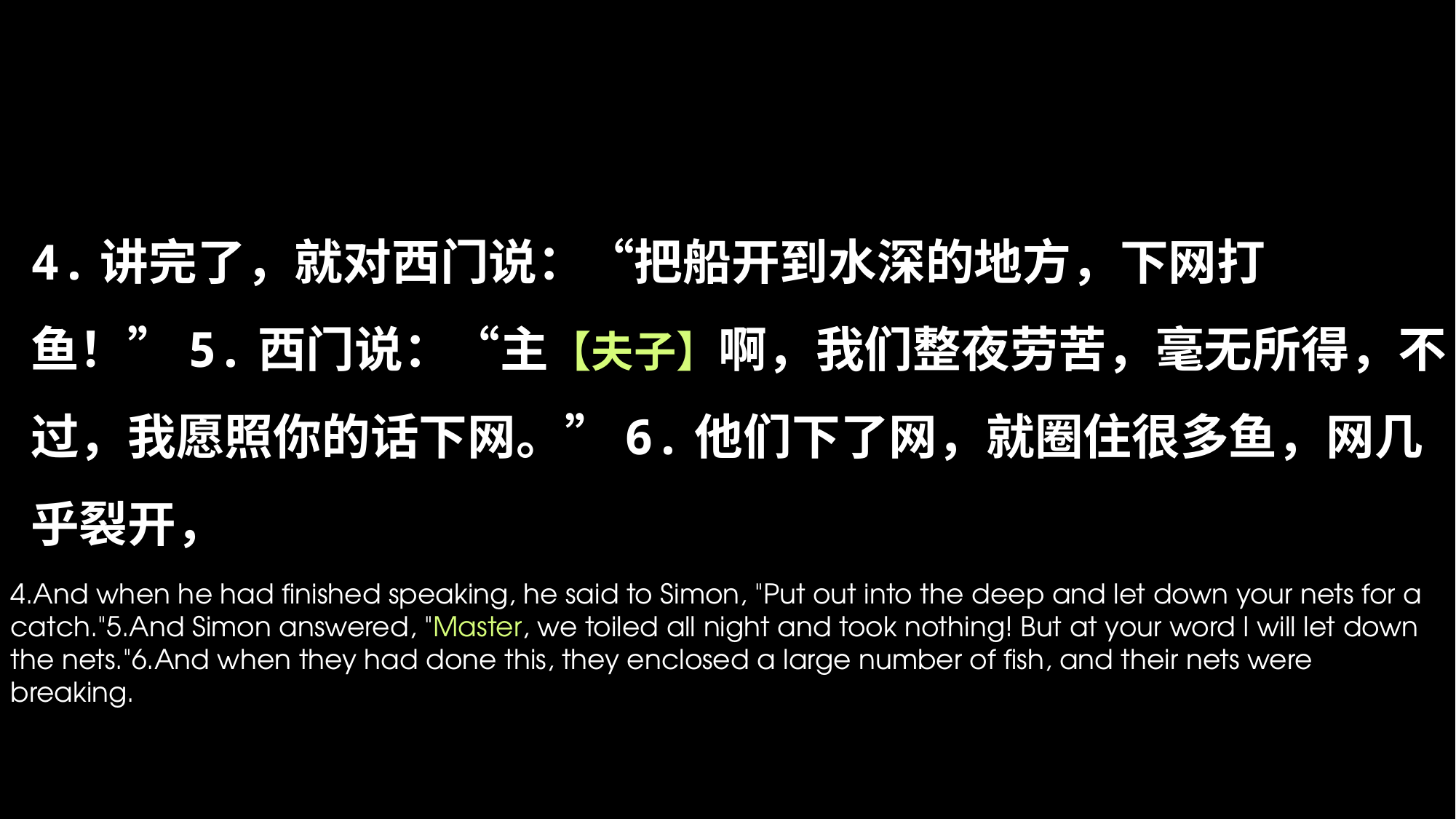

4.讲完了，就对西门说：“把船开到水深的地方，下网打鱼！”5.西门说：“主【夫子】啊，我们整夜劳苦，毫无所得，不过，我愿照你的话下网。”6.他们下了网，就圈住很多鱼，网几乎裂开，

4.And when he had finished speaking, he said to Simon, "Put out into the deep and let down your nets for a catch."5.And Simon answered, "Master, we toiled all night and took nothing! But at your word I will let down the nets."6.And when they had done this, they enclosed a large number of fish, and their nets were breaking.